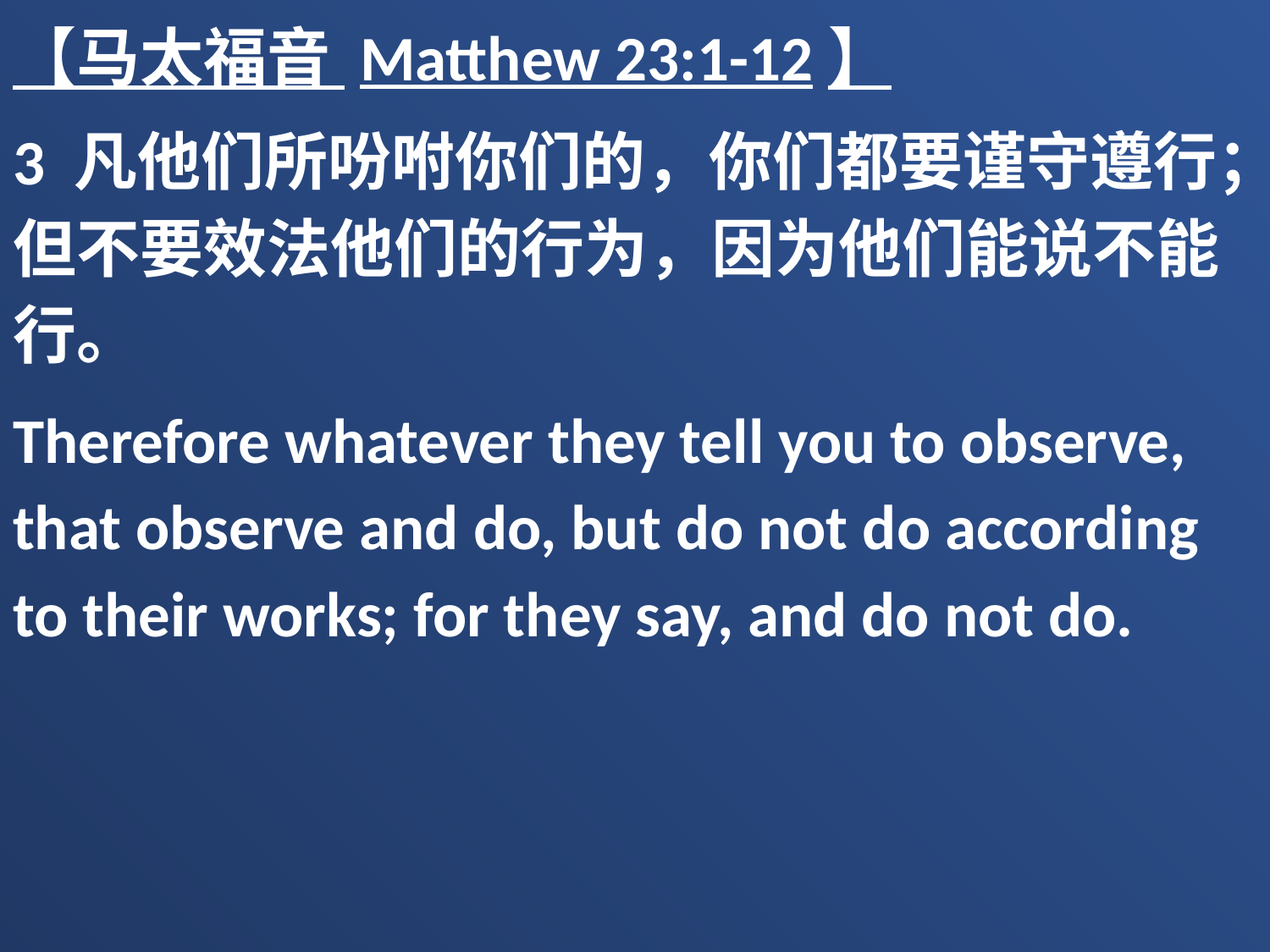

【马太福音 Matthew 23:1-12】
3 凡他们所吩咐你们的，你们都要谨守遵行；但不要效法他们的行为，因为他们能说不能行。
Therefore whatever they tell you to observe, that observe and do, but do not do according to their works; for they say, and do not do.